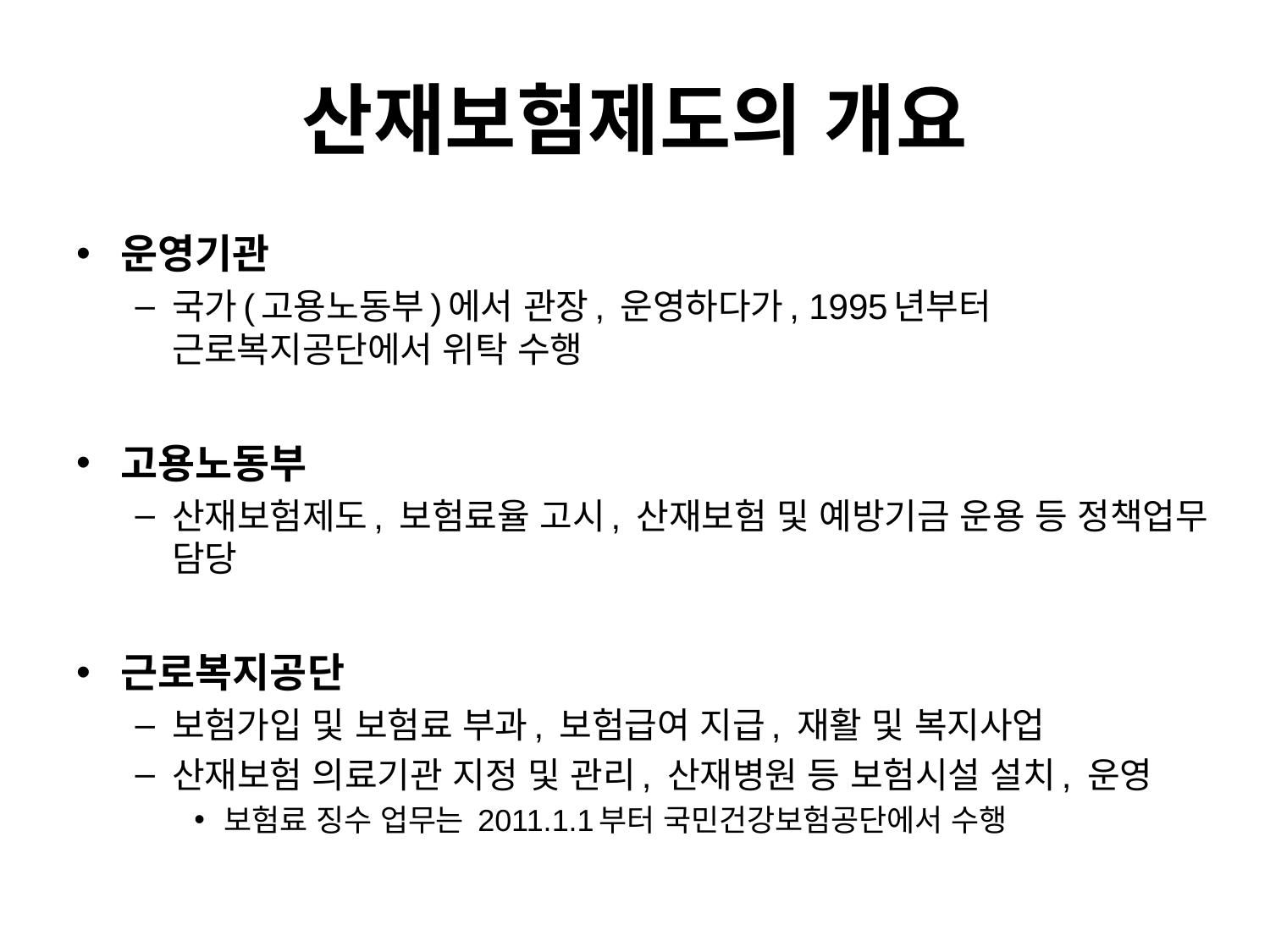

# 산재보험제도의 개요
운영기관
국가(고용노동부)에서 관장, 운영하다가, 1995년부터 근로복지공단에서 위탁 수행

고용노동부
산재보험제도, 보험료율 고시, 산재보험 및 예방기금 운용 등 정책업무 담당

근로복지공단
보험가입 및 보험료 부과, 보험급여 지급, 재활 및 복지사업
산재보험 의료기관 지정 및 관리, 산재병원 등 보험시설 설치, 운영
보험료 징수 업무는 2011.1.1부터 국민건강보험공단에서 수행